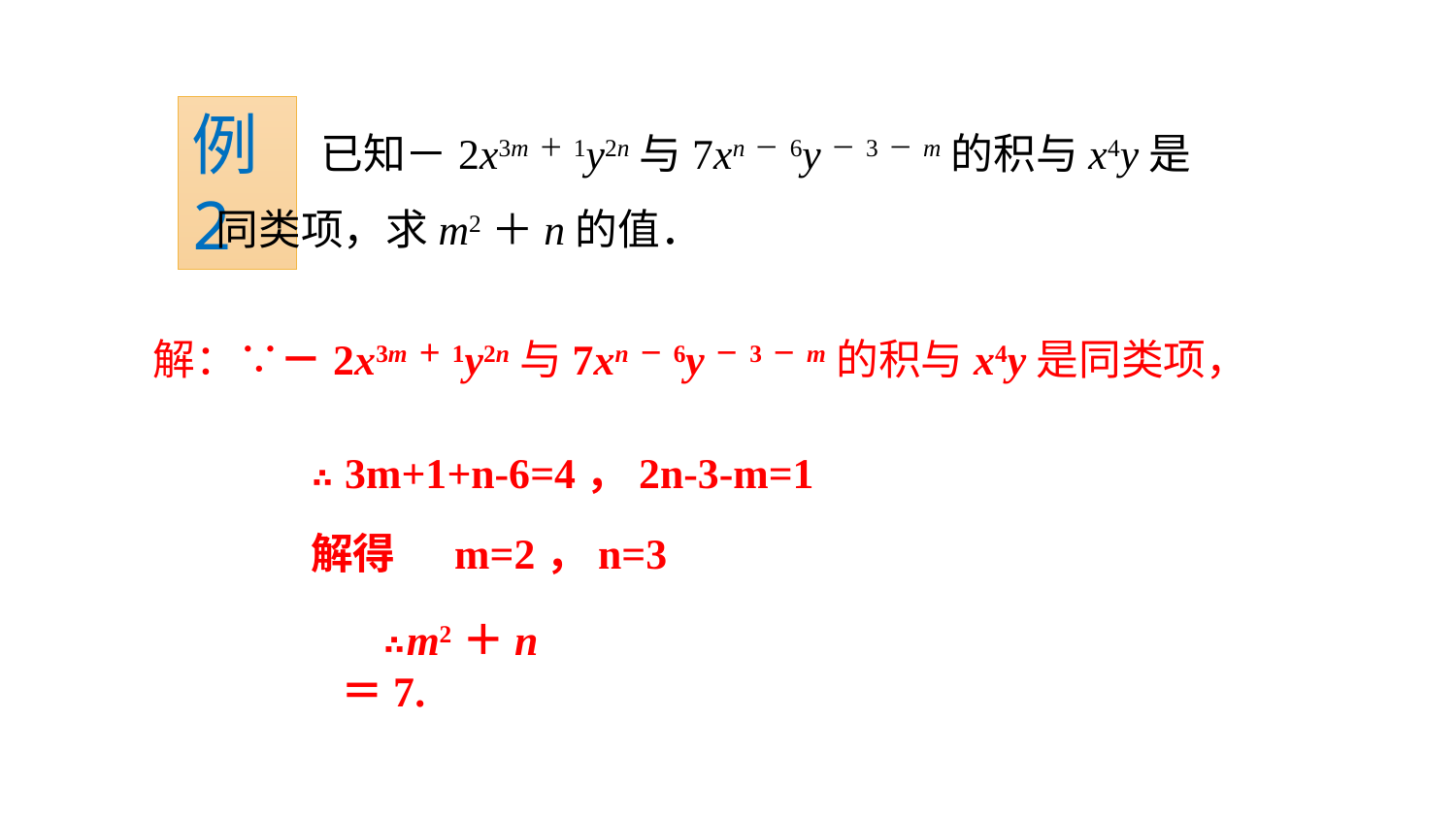

已知－2x3m＋1y2n与7xn－6y－3－m的积与x4y是同类项，求m2＋n的值．
例2
解：∵－2x3m＋1y2n与7xn－6y－3－m的积与x4y是同类项，
∴ 3m+1+n-6=4，2n-3-m=1
解得     m=2，n=3
∴m2＋n＝7.